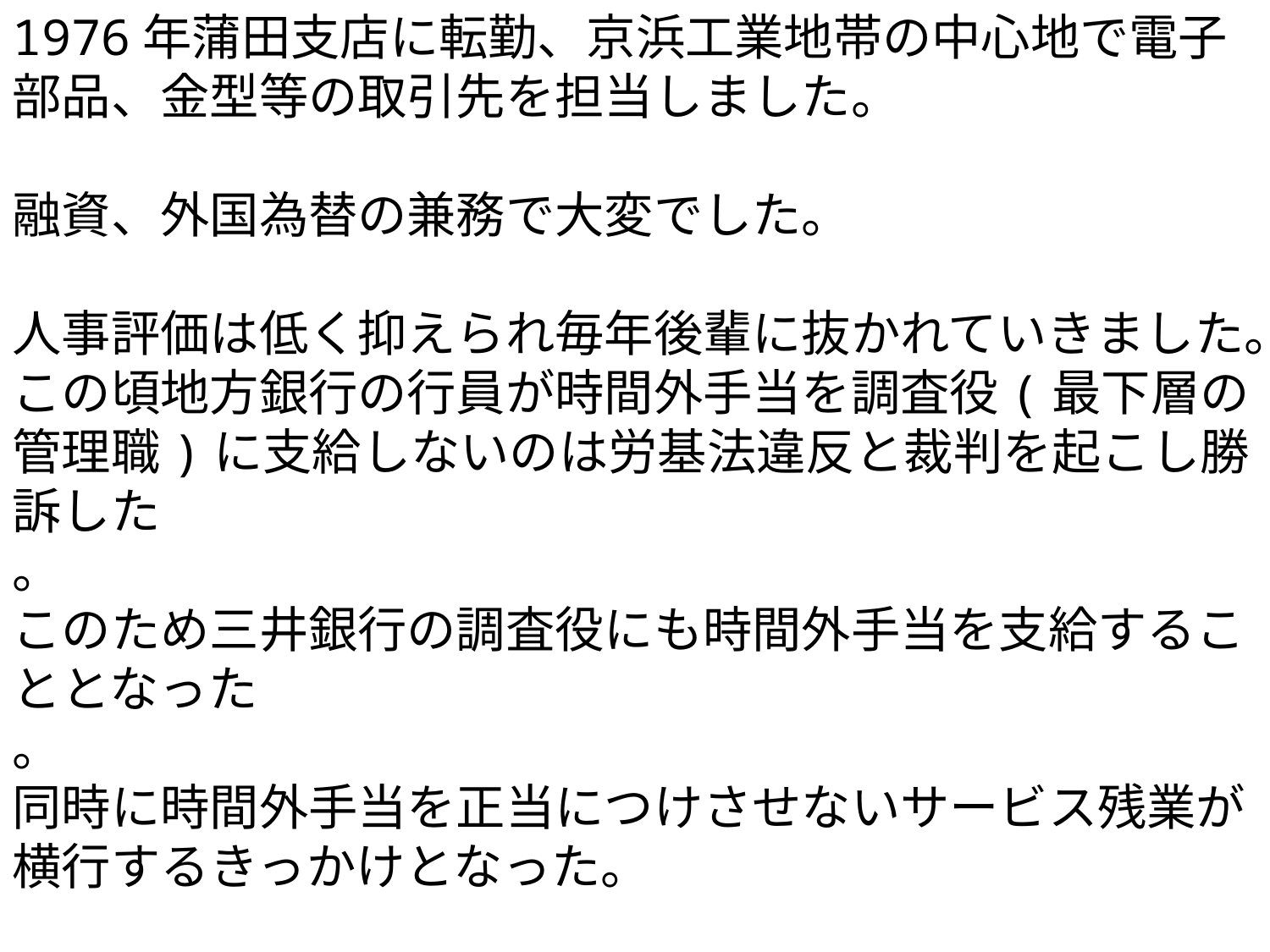

1976年蒲田支店に転勤、京浜工業地帯の中心地で電子部品、金型等の取引先を担当しました。

融資、外国為替の兼務で大変でした。

人事評価は低く抑えられ毎年後輩に抜かれていきました。
この頃地方銀行の行員が時間外手当を調査役(最下層の管理職)に支給しないのは労基法違反と裁判を起こし勝訴した
。
このため三井銀行の調査役にも時間外手当を支給することとなった
。
同時に時間外手当を正当につけさせないサービス残業が横行するきっかけとなった。